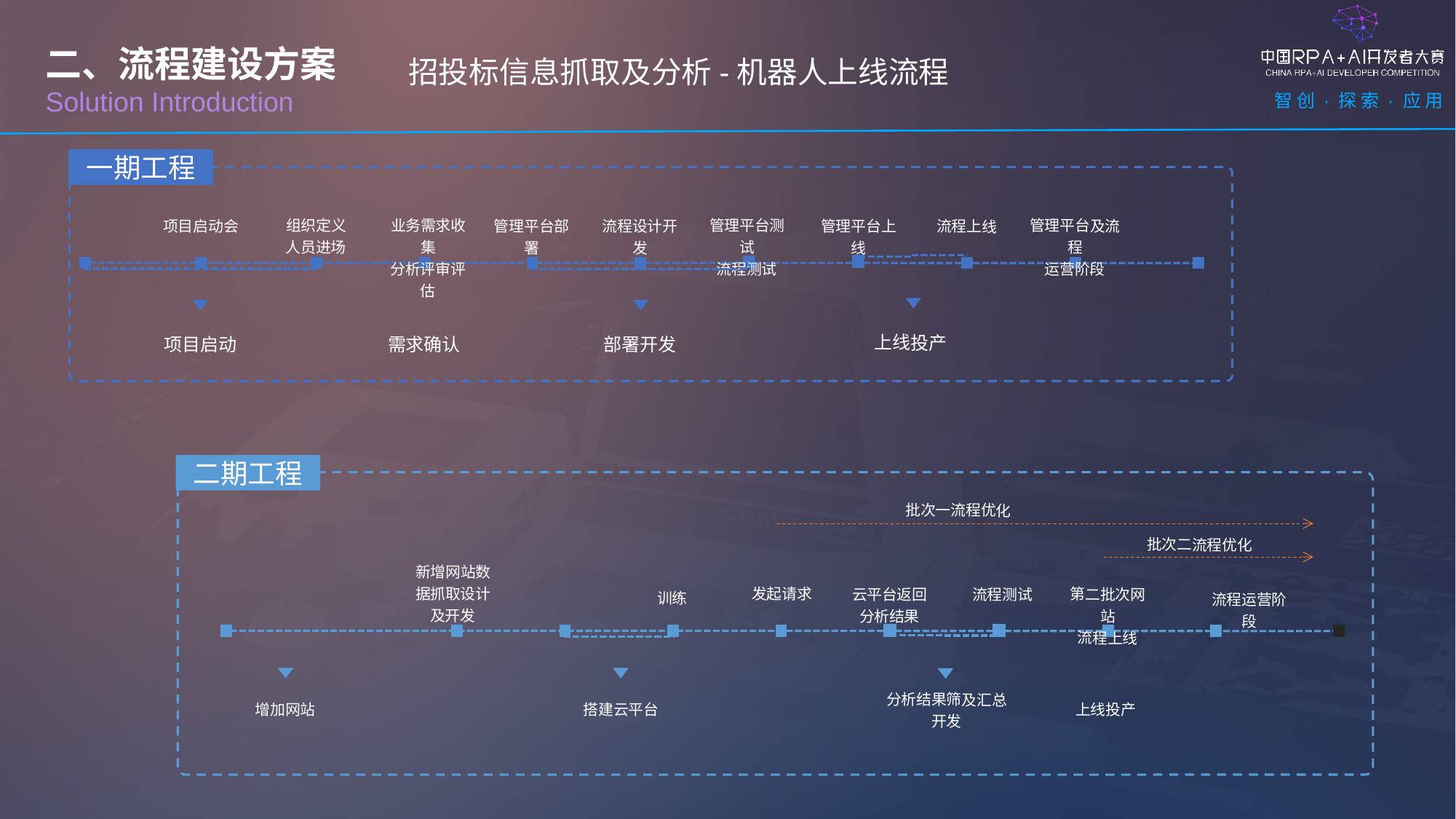

二、流程建设方案
Solution Introduction

招投标信息抓取及分析-机器人上线流程
一期工程

业务需求收集
分析评审评估
管理平台测试
流程测试
组织定义
人员进场
管理平台及流程
运营阶段
项目启动会
管理平台部署
流程设计开发
管理平台上线
流程上线

上线投产
项目启动
需求确认
部署开发
二期工程

批次一流程优化
批次二流程优化
新增网站数据抓取设计及开发
发起请求
第二批次网站
流程上线
流程测试
云平台返回分析结果
训练
流程运营阶段

分析结果筛及汇总开发
增加网站
搭建云平台
上线投产